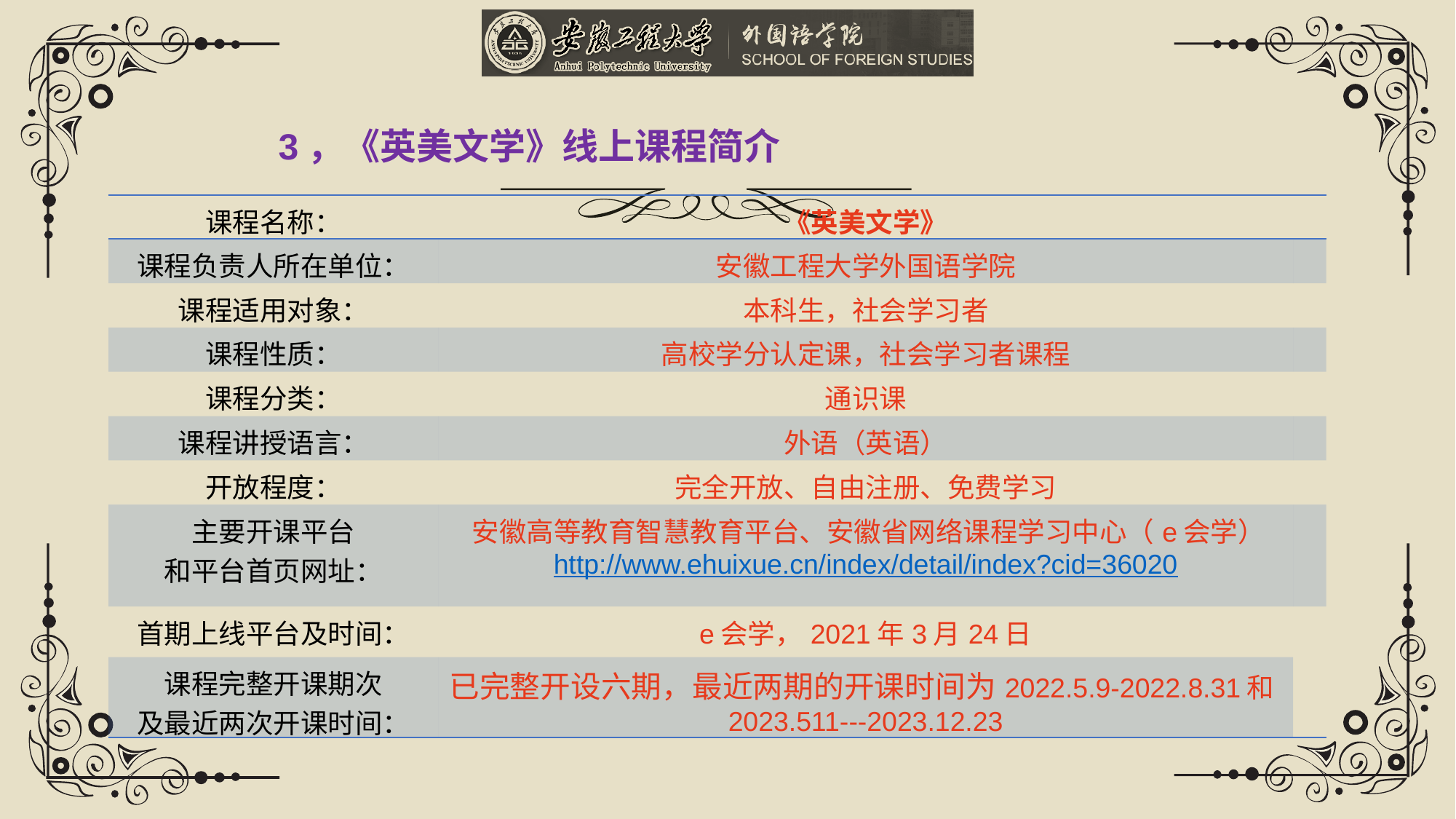

3，《英美文学》线上课程简介
| 课程名称： | 《英美文学》 |  |
| --- | --- | --- |
| 课程负责人所在单位： | 安徽工程大学外国语学院 |  |
| 课程适用对象： | 本科生，社会学习者 |  |
| 课程性质： | 高校学分认定课，社会学习者课程 |  |
| 课程分类： | 通识课 |  |
| 课程讲授语言： | 外语（英语） |  |
| 开放程度： | 完全开放、自由注册、免费学习 |  |
| 主要开课平台 和平台首页网址： | 安徽高等教育智慧教育平台、安徽省网络课程学习中心（e会学）http://www.ehuixue.cn/index/detail/index?cid=36020 |  |
| 首期上线平台及时间： | e会学，2021年3月24日 |  |
| 课程完整开课期次 及最近两次开课时间： | 已完整开设六期，最近两期的开课时间为2022.5.9-2022.8.31和2023.511---2023.12.23 |  |